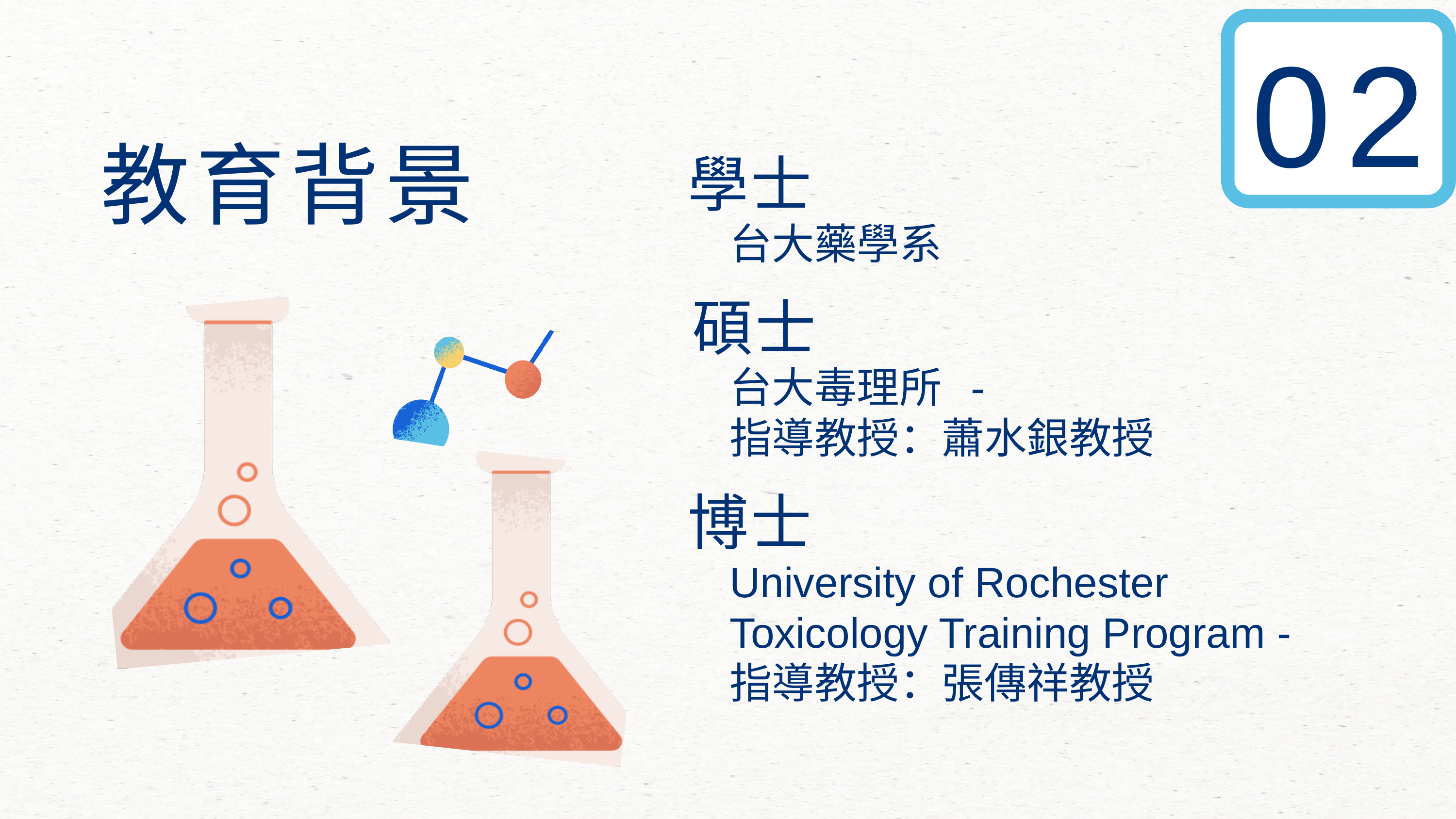

02
教育背景
學士
台大藥學系
碩士

台大毒理所  -
指導教授：蕭水銀教授

博士
University of Rochester Toxicology Training Program -
指導教授：張傳祥教授